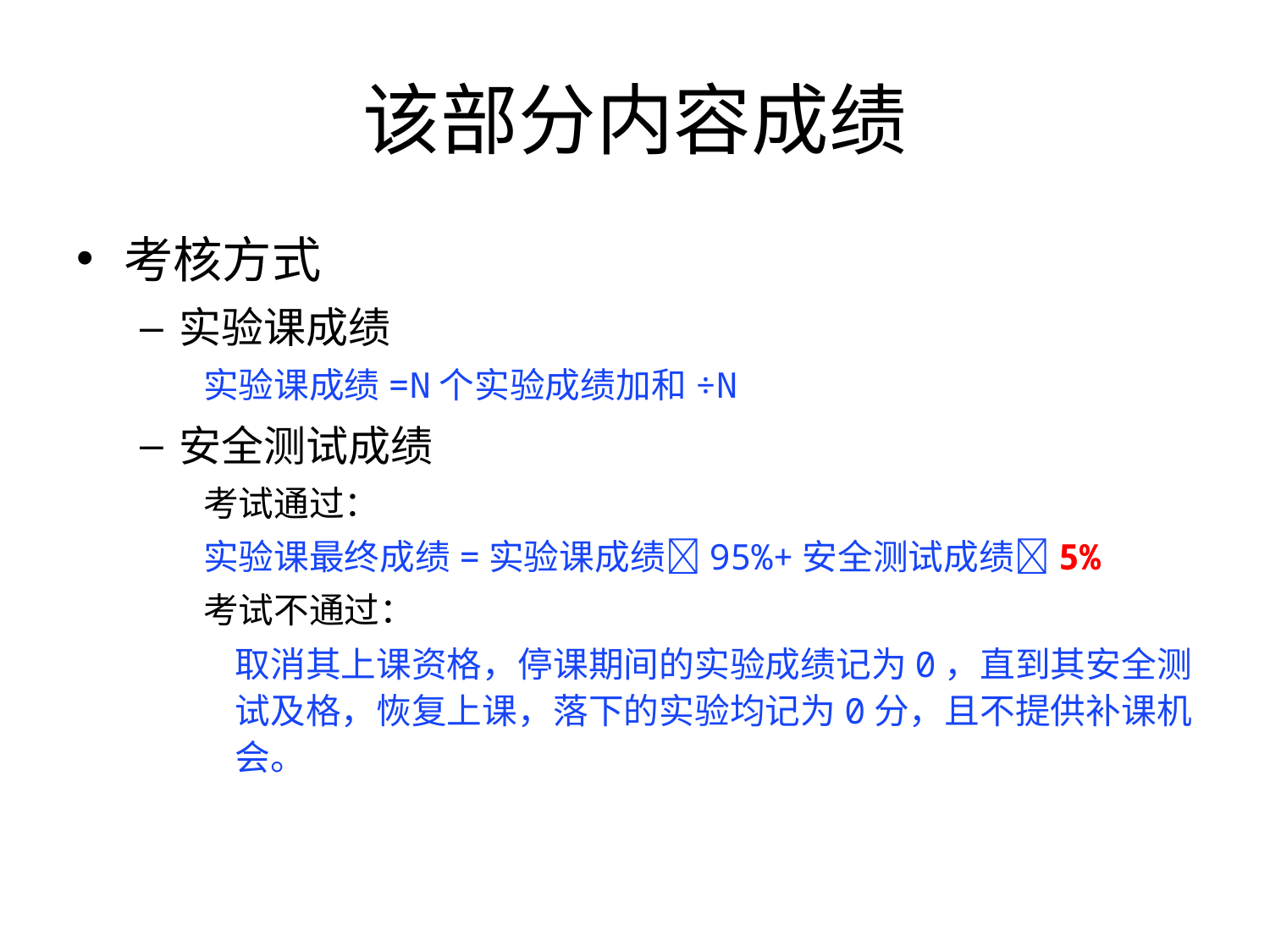

# 该部分内容成绩
考核方式
实验课成绩
实验课成绩=N个实验成绩加和÷N
安全测试成绩
考试通过：
实验课最终成绩=实验课成绩×95%+安全测试成绩×5%
考试不通过：
	取消其上课资格，停课期间的实验成绩记为0，直到其安全测试及格，恢复上课，落下的实验均记为0分，且不提供补课机会。